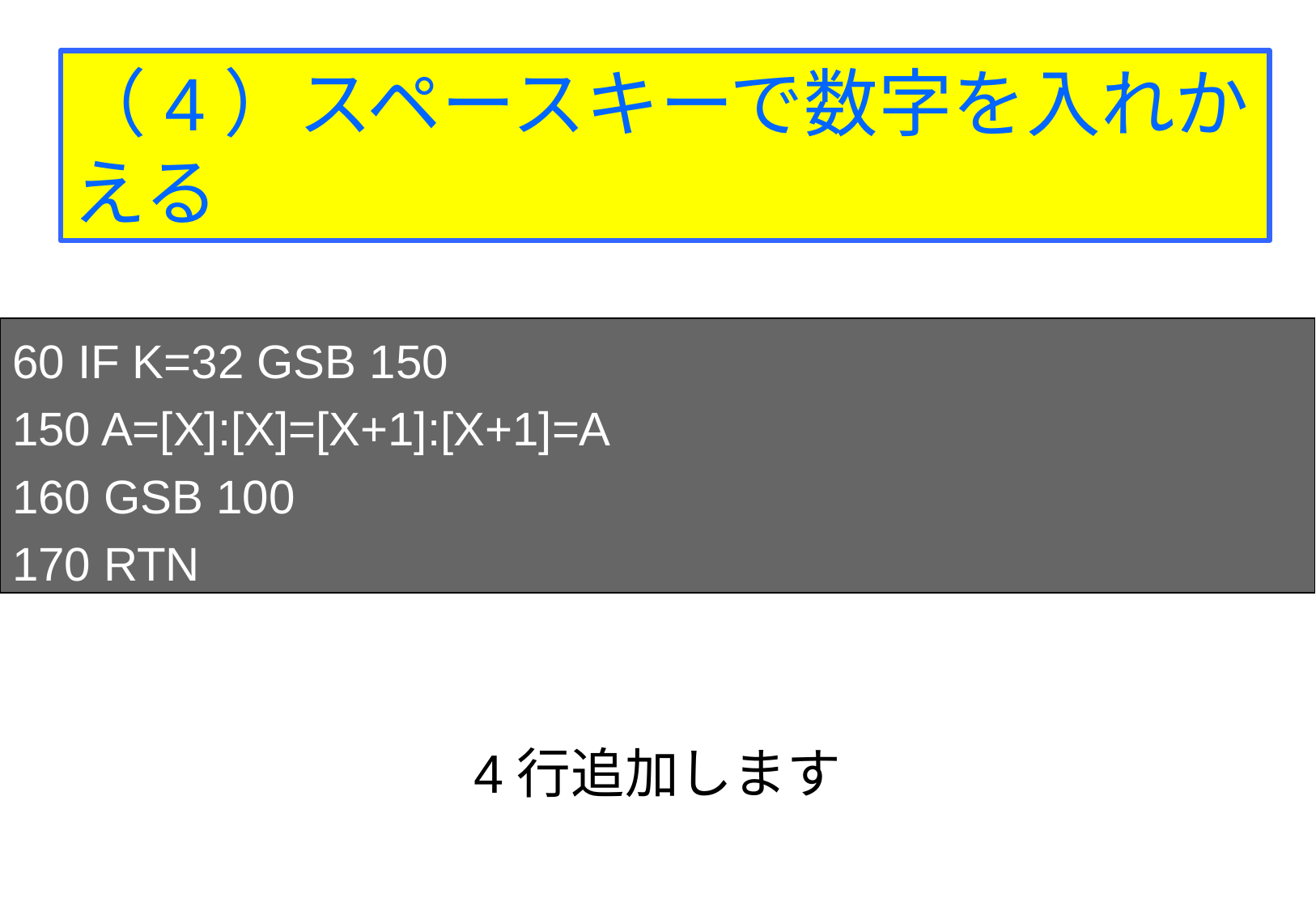

（4）スペースキーで数字を入れかえる
60 IF K=32 GSB 150
150 A=[X]:[X]=[X+1]:[X+1]=A
160 GSB 100
170 RTN
4行追加します